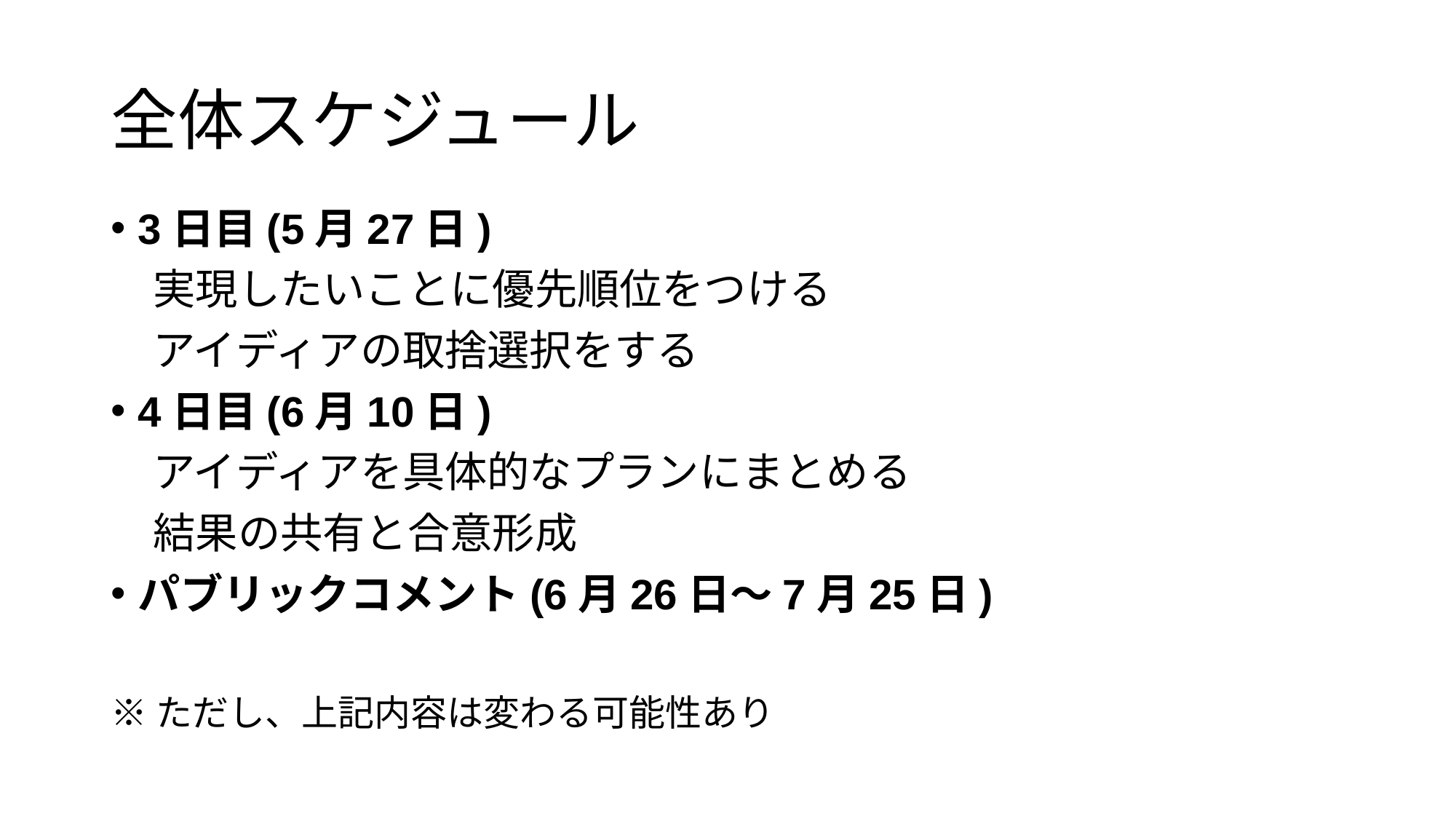

# 全体スケジュール
3日目(5月27日)
　実現したいことに優先順位をつける
　アイディアの取捨選択をする
4日目(6月10日)
　アイディアを具体的なプランにまとめる
　結果の共有と合意形成
パブリックコメント(6月26日～7月25日)

※ただし、上記内容は変わる可能性あり